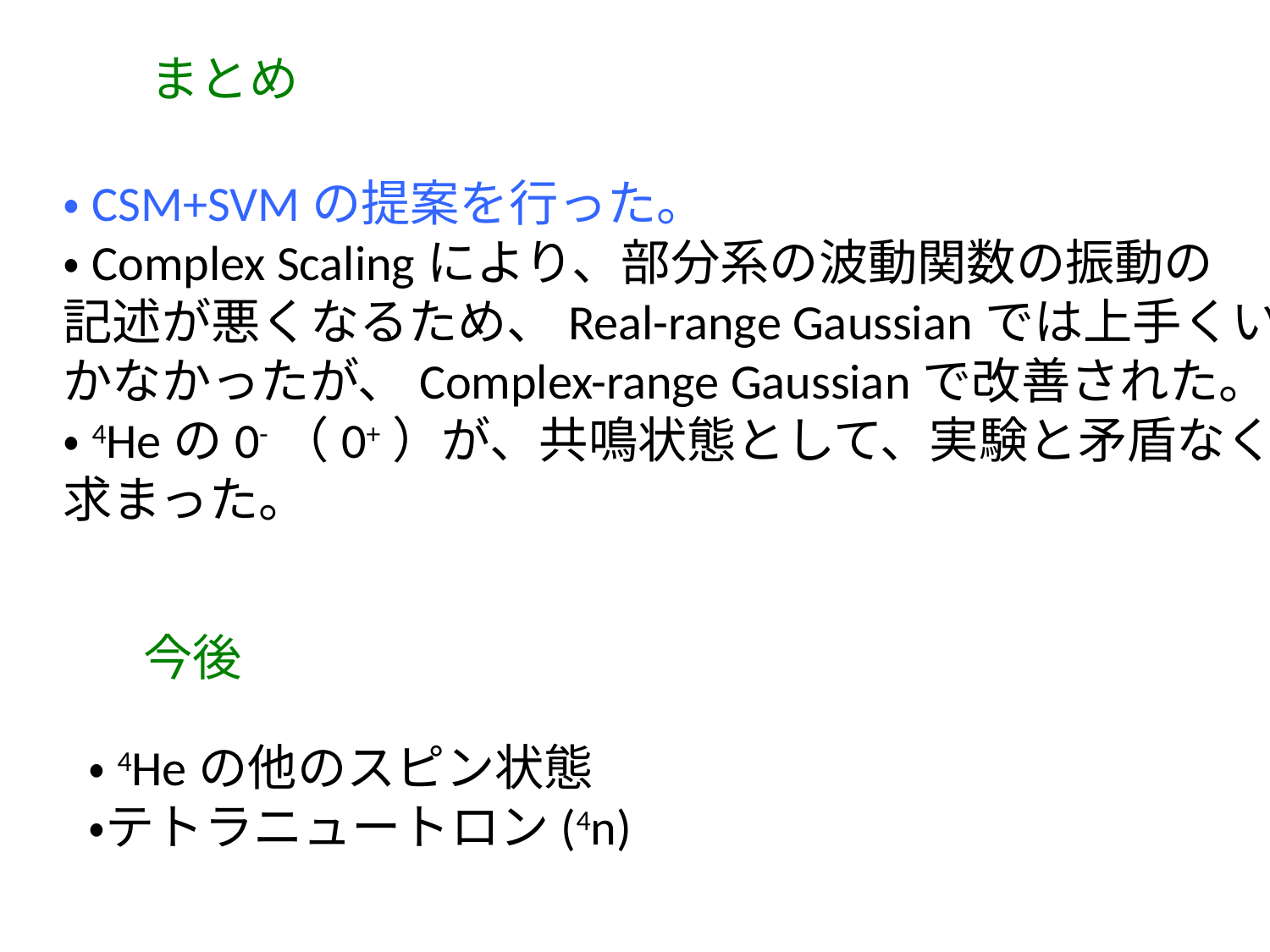

まとめ
・CSM+SVMの提案を行った。
・Complex Scalingにより、部分系の波動関数の振動の
記述が悪くなるため、Real-range Gaussianでは上手くい
かなかったが、Complex-range Gaussianで改善された。
・4Heの0-（0+）が、共鳴状態として、実験と矛盾なく
求まった。
今後
・4Heの他のスピン状態
・テトラニュートロン(4n)